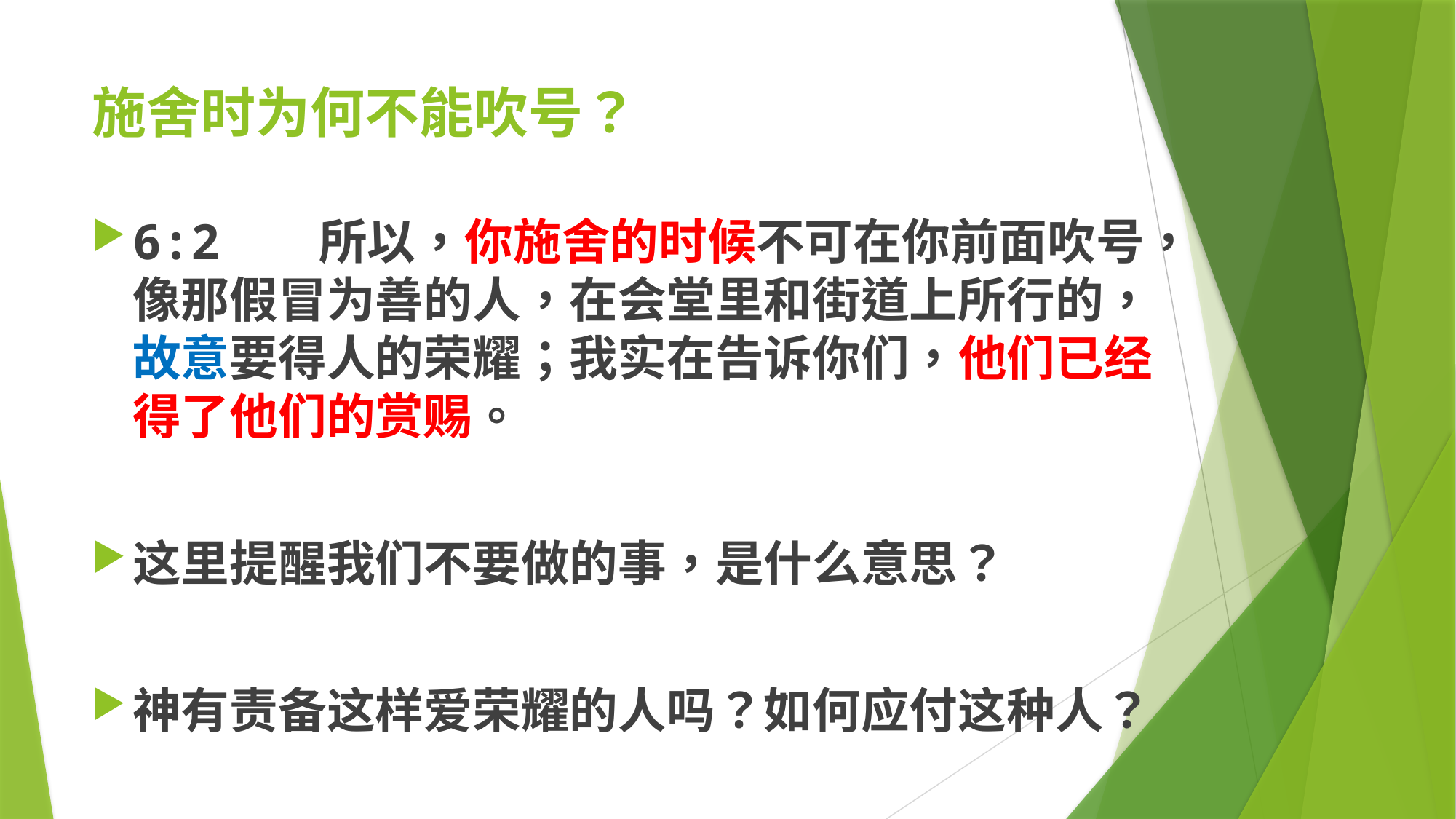

# 施舍时为何不能吹号？
6:2   所以，你施舍的时候不可在你前面吹号，像那假冒为善的人，在会堂里和街道上所行的，故意要得人的荣耀；我实在告诉你们，他们已经得了他们的赏赐。

这里提醒我们不要做的事，是什么意思？

神有责备这样爱荣耀的人吗？如何应付这种人？